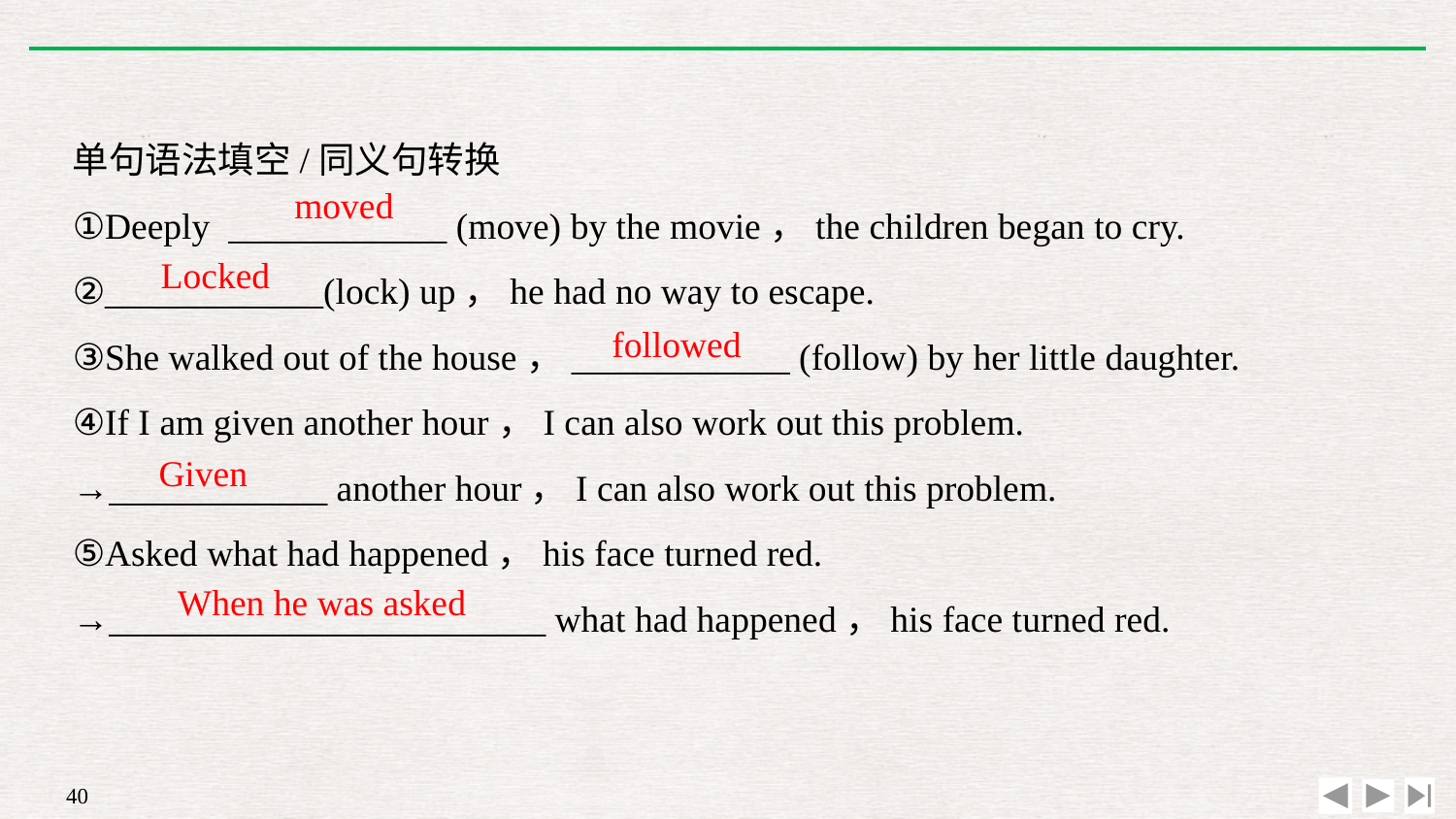

单句语法填空/同义句转换
①Deeply  ____________ (move) by the movie，the children began to cry.
②____________(lock) up，he had no way to escape.
③She walked out of the house，____________ (follow) by her little daughter.
④If I am given another hour，I can also work out this problem.
→____________ another hour，I can also work out this problem.
⑤Asked what had happened，his face turned red.
→________________________ what had happened，his face turned red.
moved
Locked
followed
Given
When he was asked